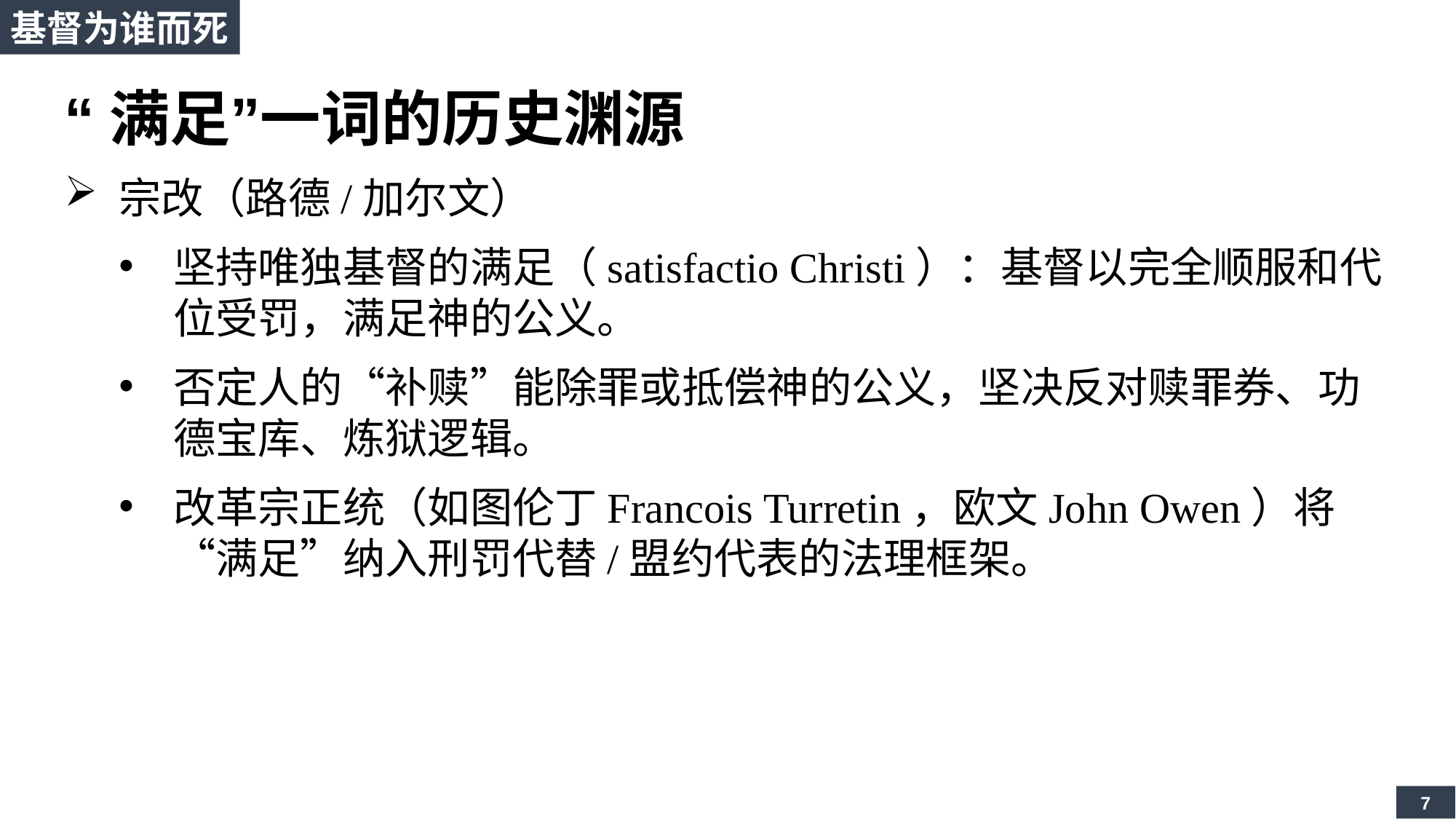

基督为谁而死
“满足”一词的历史渊源
宗改（路德/加尔文）
坚持唯独基督的满足（satisfactio Christi）：基督以完全顺服和代位受罚，满足神的公义。
否定人的“补赎”能除罪或抵偿神的公义，坚决反对赎罪券、功德宝库、炼狱逻辑。
改革宗正统（如图伦丁Francois Turretin，欧文John Owen）将“满足”纳入刑罚代替/盟约代表的法理框架。
7